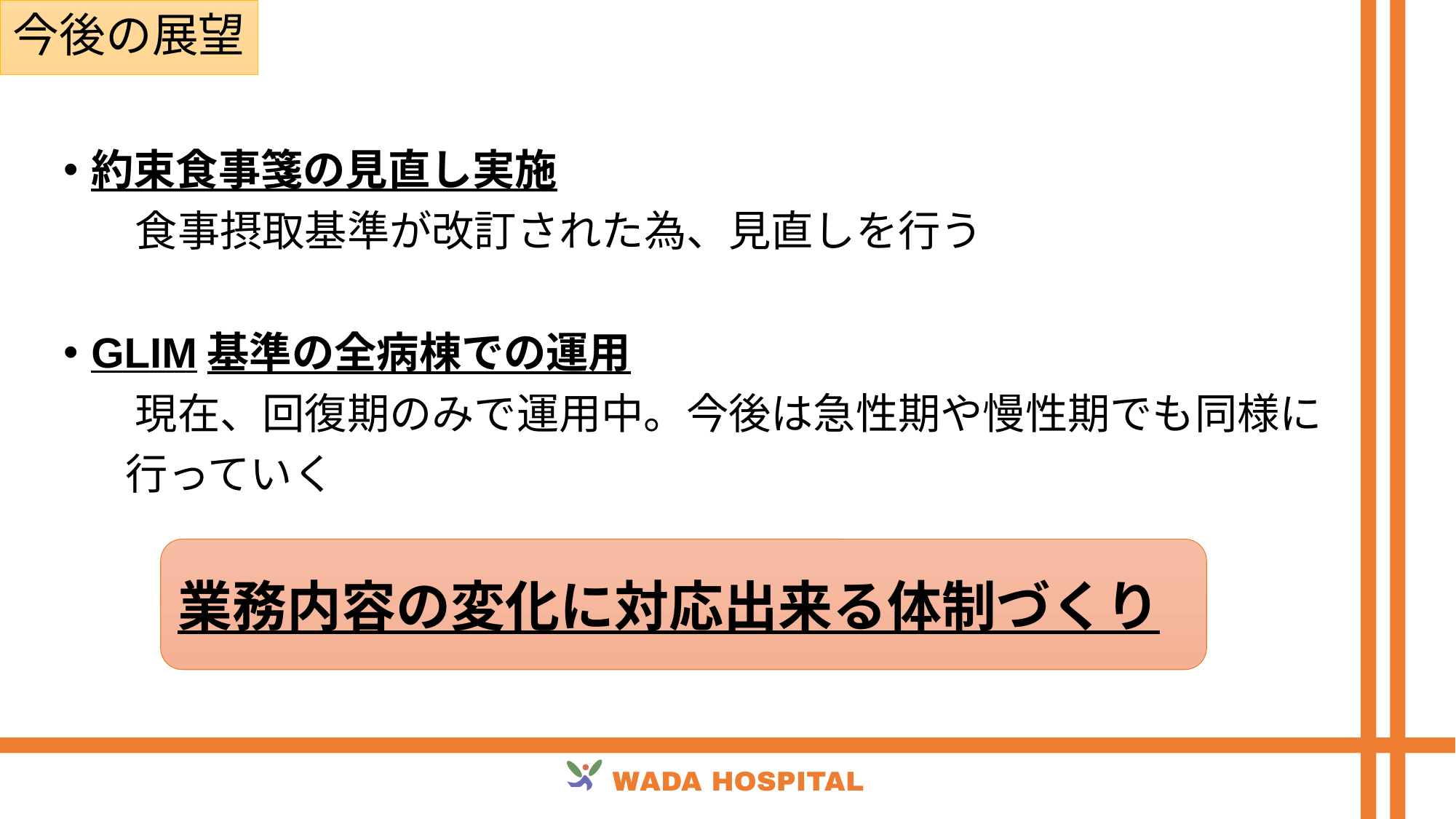

今後の展望
約束食事箋の見直し実施
  　食事摂取基準が改訂された為、見直しを行う

GLIM基準の全病棟での運用
  　現在、回復期のみで運用中。今後は急性期や慢性期でも同様に
　  行っていく

業務内容の変化に対応出来る体制づくり